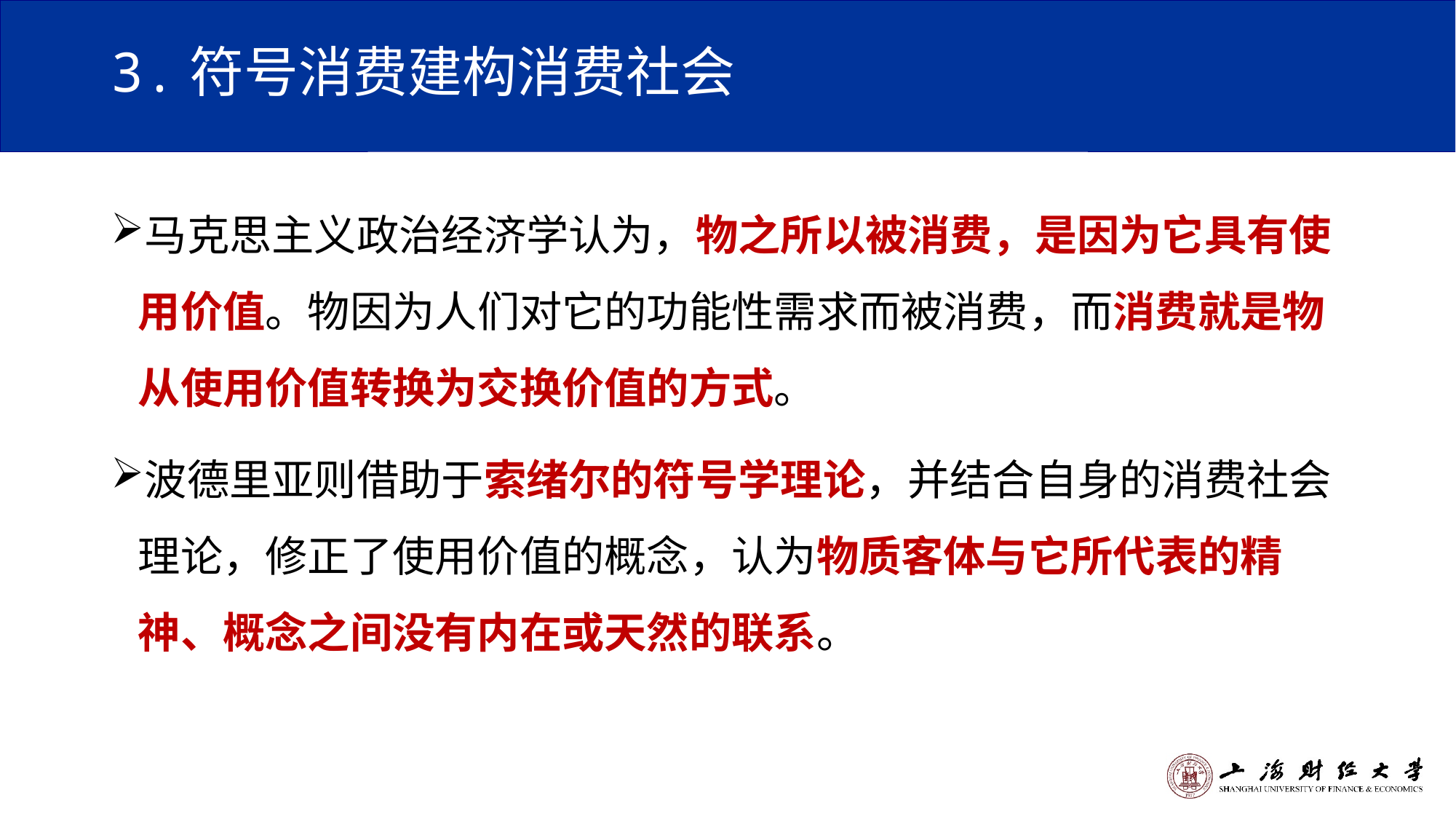

# 3.符号消费建构消费社会
马克思主义政治经济学认为，物之所以被消费，是因为它具有使用价值。物因为人们对它的功能性需求而被消费，而消费就是物从使用价值转换为交换价值的方式。
波德里亚则借助于索绪尔的符号学理论，并结合自身的消费社会理论，修正了使用价值的概念，认为物质客体与它所代表的精神、概念之间没有内在或天然的联系。